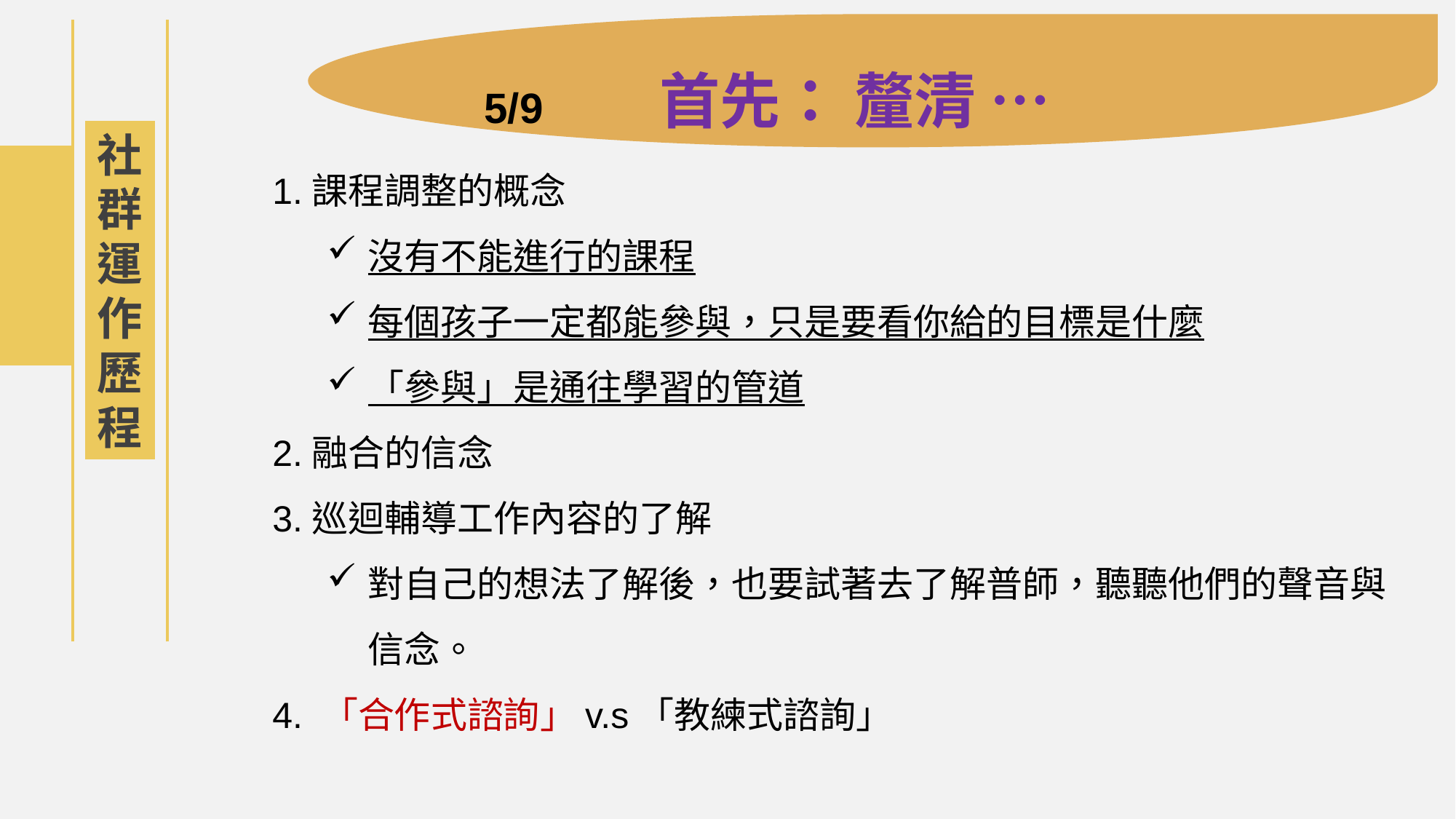

5/9      首先： 釐清 …
社群運作歷程
1.課程調整的概念
沒有不能進行的課程
每個孩子一定都能參與，只是要看你給的目標是什麼
「參與」是通往學習的管道
2.融合的信念
3.巡迴輔導工作內容的了解
對自己的想法了解後，也要試著去了解普師，聽聽他們的聲音與信念。
4. 「合作式諮詢」v.s「教練式諮詢」